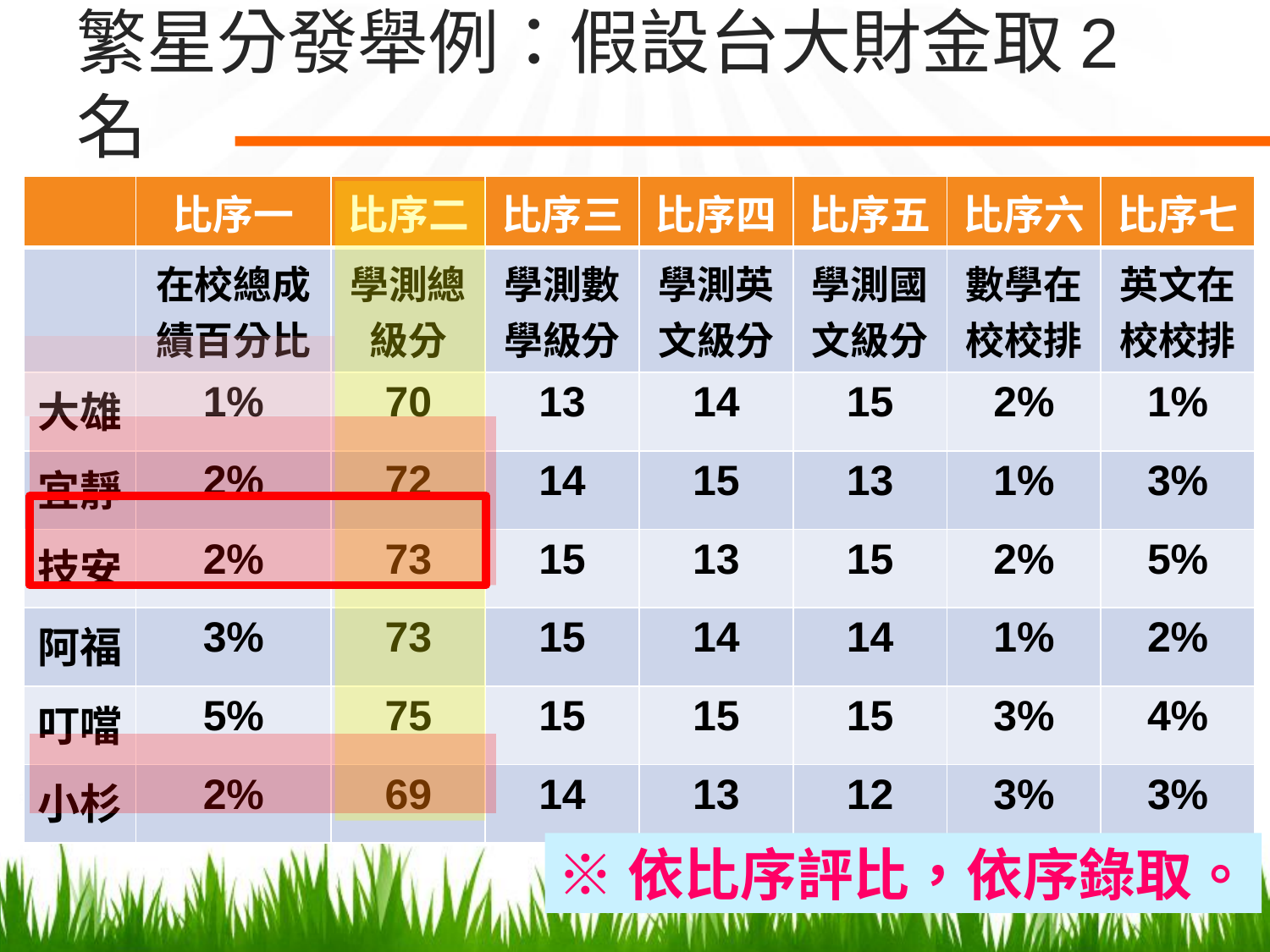

# 繁星分發舉例：假設台大財金取2名
|  | 比序一 | 比序二 | 比序三 | 比序四 | 比序五 | 比序六 | 比序七 |
| --- | --- | --- | --- | --- | --- | --- | --- |
|  | 在校總成績百分比 | 學測總級分 | 學測數學級分 | 學測英文級分 | 學測國文級分 | 數學在校校排 | 英文在校校排 |
| 大雄 | 1% | 70 | 13 | 14 | 15 | 2% | 1% |
| 宜靜 | 2% | 72 | 14 | 15 | 13 | 1% | 3% |
| 技安 | 2% | 73 | 15 | 13 | 15 | 2% | 5% |
| 阿福 | 3% | 73 | 15 | 14 | 14 | 1% | 2% |
| 叮噹 | 5% | 75 | 15 | 15 | 15 | 3% | 4% |
| 小杉 | 2% | 69 | 14 | 13 | 12 | 3% | 3% |

※依比序評比，依序錄取。